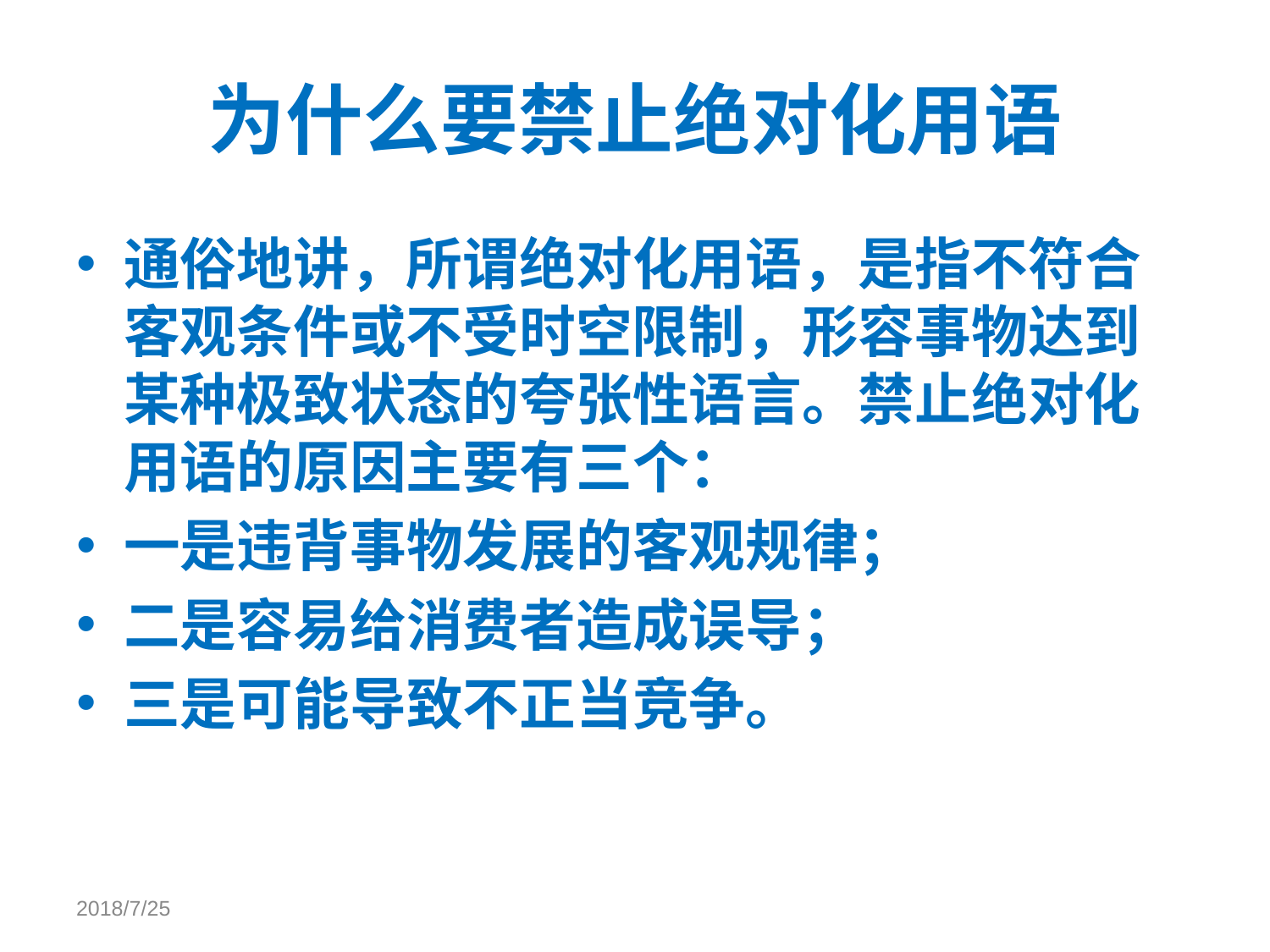

# 为什么要禁止绝对化用语
通俗地讲，所谓绝对化用语，是指不符合客观条件或不受时空限制，形容事物达到某种极致状态的夸张性语言。禁止绝对化用语的原因主要有三个：
一是违背事物发展的客观规律；
二是容易给消费者造成误导；
三是可能导致不正当竞争。
2018/7/25